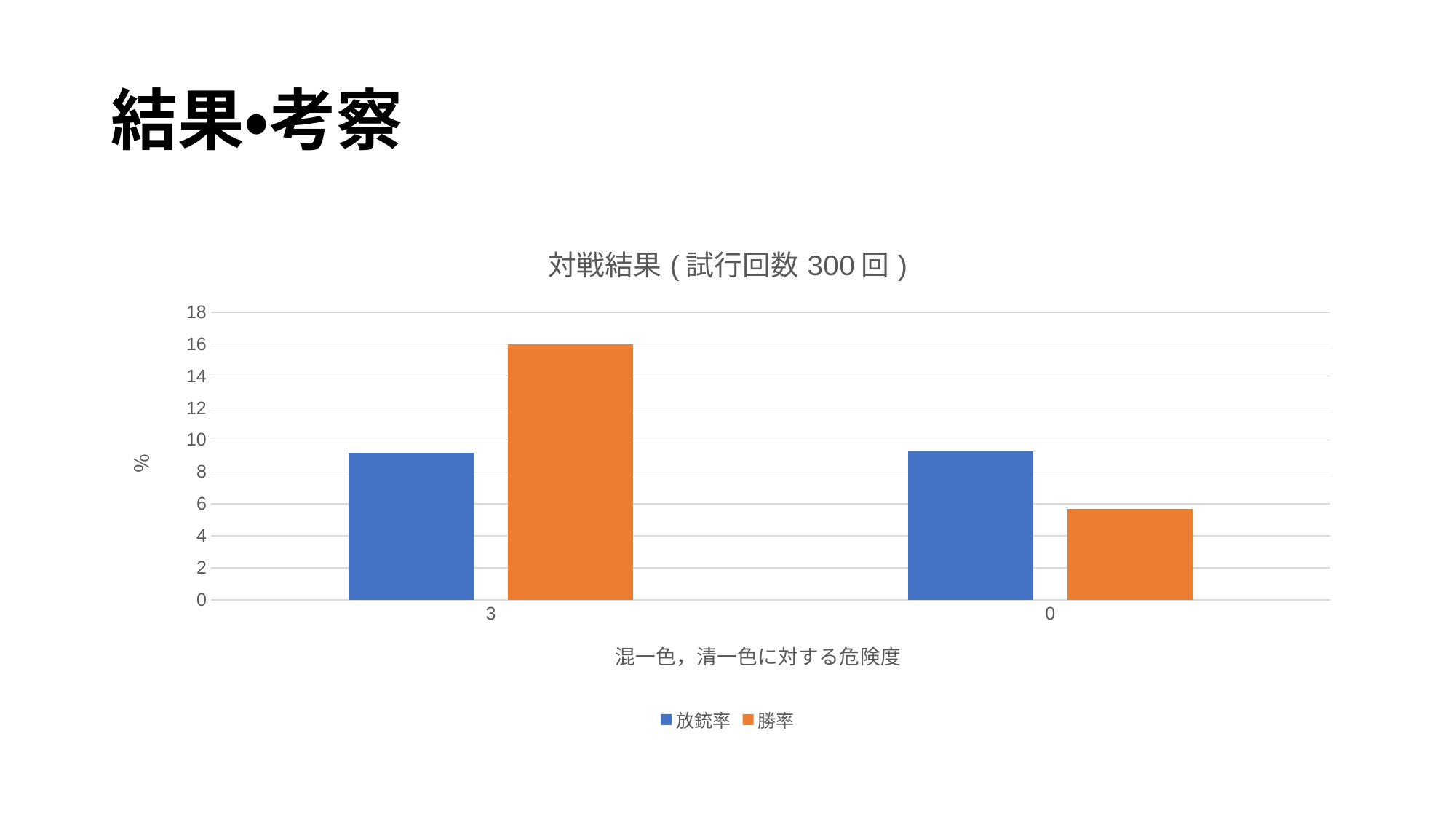

# 結果・考察

### Chart: 対戦結果(試行回数300回)

| Category | 放銃率 | 勝率 |
|---|---|---|
| 3 | 9.2 | 16.0 |
| 0 | 9.3 | 5.7 |